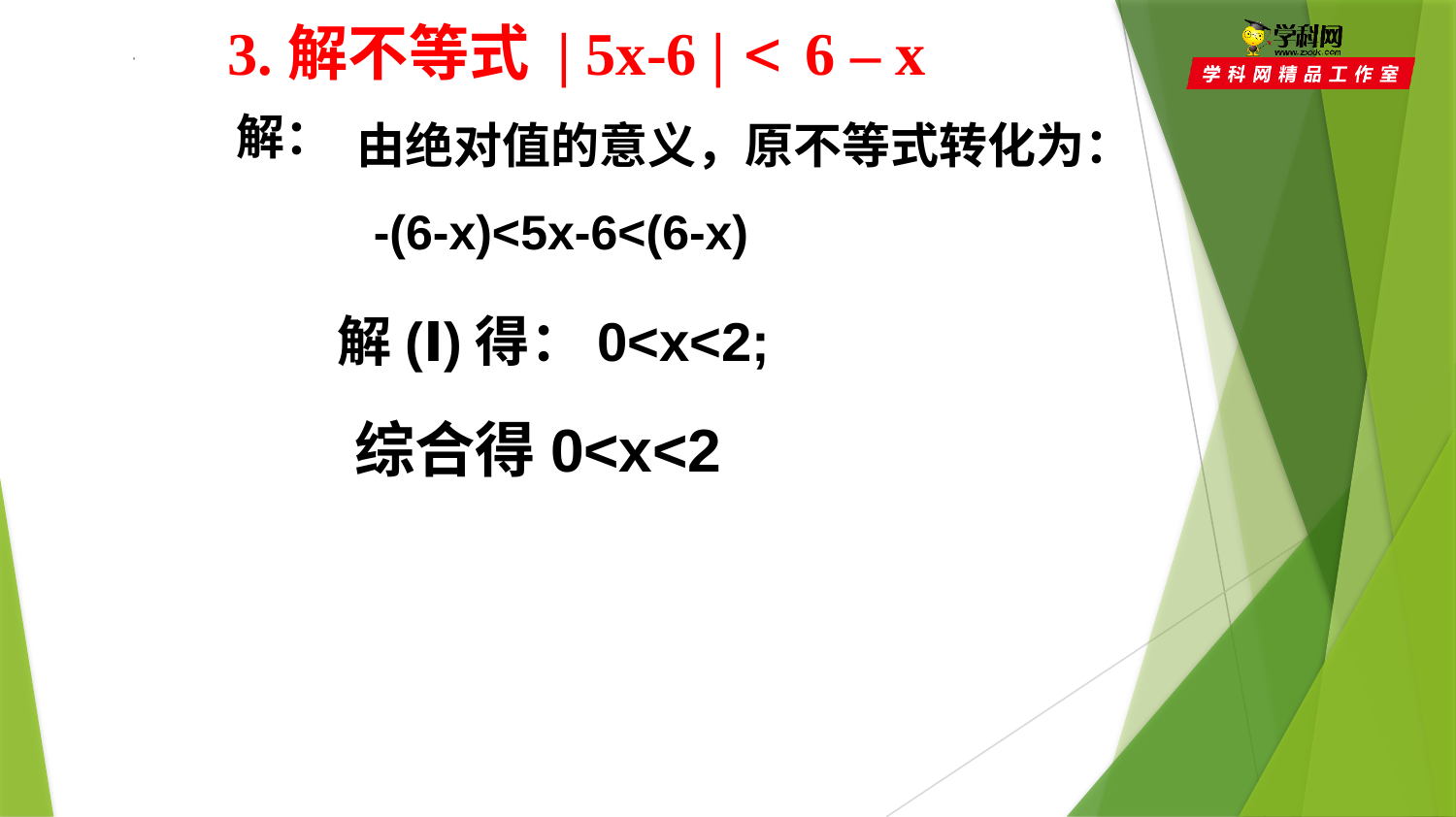

3.解不等式 | 5x-6 | < 6 – x
解：
由绝对值的意义，原不等式转化为：
-(6-x)<5x-6<(6-x)
解(Ⅰ)得：0<x<2;
综合得0<x<2